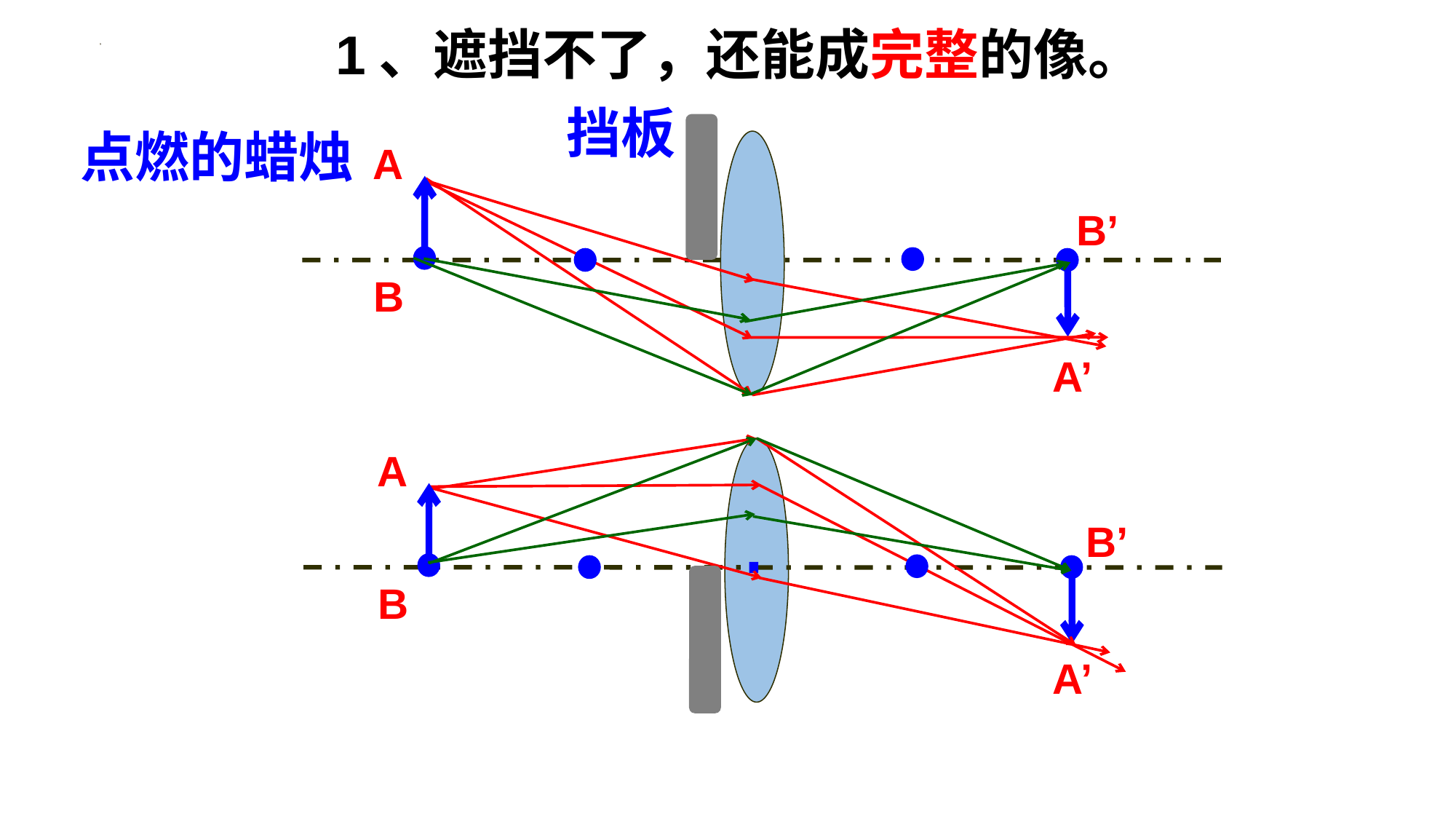

1、遮挡不了，还能成完整的像。
挡板

点燃的蜡烛

A
B’

B
A’

A
B’

B
A’